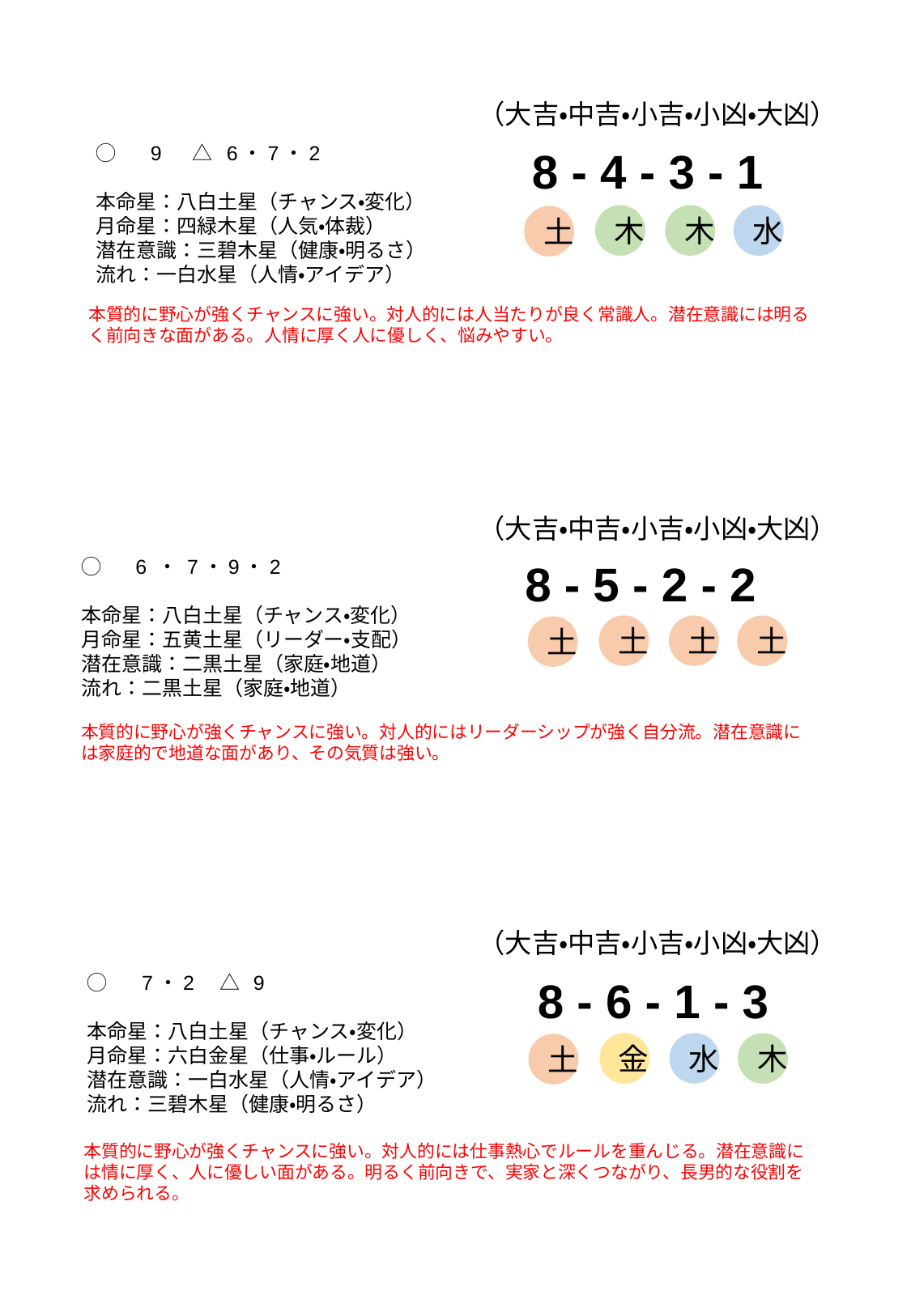

（大吉・中吉・小吉・小凶・大凶）
◯　 9 　△  6・7・2

本命星：八白土星（チャンス・変化）
月命星：四緑木星（人気・体裁）
潜在意識：三碧木星（健康・明るさ）
流れ：一白水星（人情・アイデア）
8 - 4 - 3 - 1
木
木
水
土
本質的に野心が強くチャンスに強い。対人的には人当たりが良く常識人。潜在意識には明るく前向きな面がある。人情に厚く人に優しく、悩みやすい。
（大吉・中吉・小吉・小凶・大凶）
◯　 6 ・ 7・9・2

本命星：八白土星（チャンス・変化）
月命星：五黄土星（リーダー・支配）
潜在意識：二黒土星（家庭・地道）
流れ：二黒土星（家庭・地道）
8 - 5 - 2 - 2
土
土
土
土
本質的に野心が強くチャンスに強い。対人的にはリーダーシップが強く自分流。潜在意識には家庭的で地道な面があり、その気質は強い。
（大吉・中吉・小吉・小凶・大凶）
◯　 7・2　△  9

本命星：八白土星（チャンス・変化）
月命星：六白金星（仕事・ルール）
潜在意識：一白水星（人情・アイデア）
流れ：三碧木星（健康・明るさ）
8 - 6 - 1 - 3
金
水
木
土
本質的に野心が強くチャンスに強い。対人的には仕事熱心でルールを重んじる。潜在意識には情に厚く、人に優しい面がある。明るく前向きで、実家と深くつながり、長男的な役割を求められる。